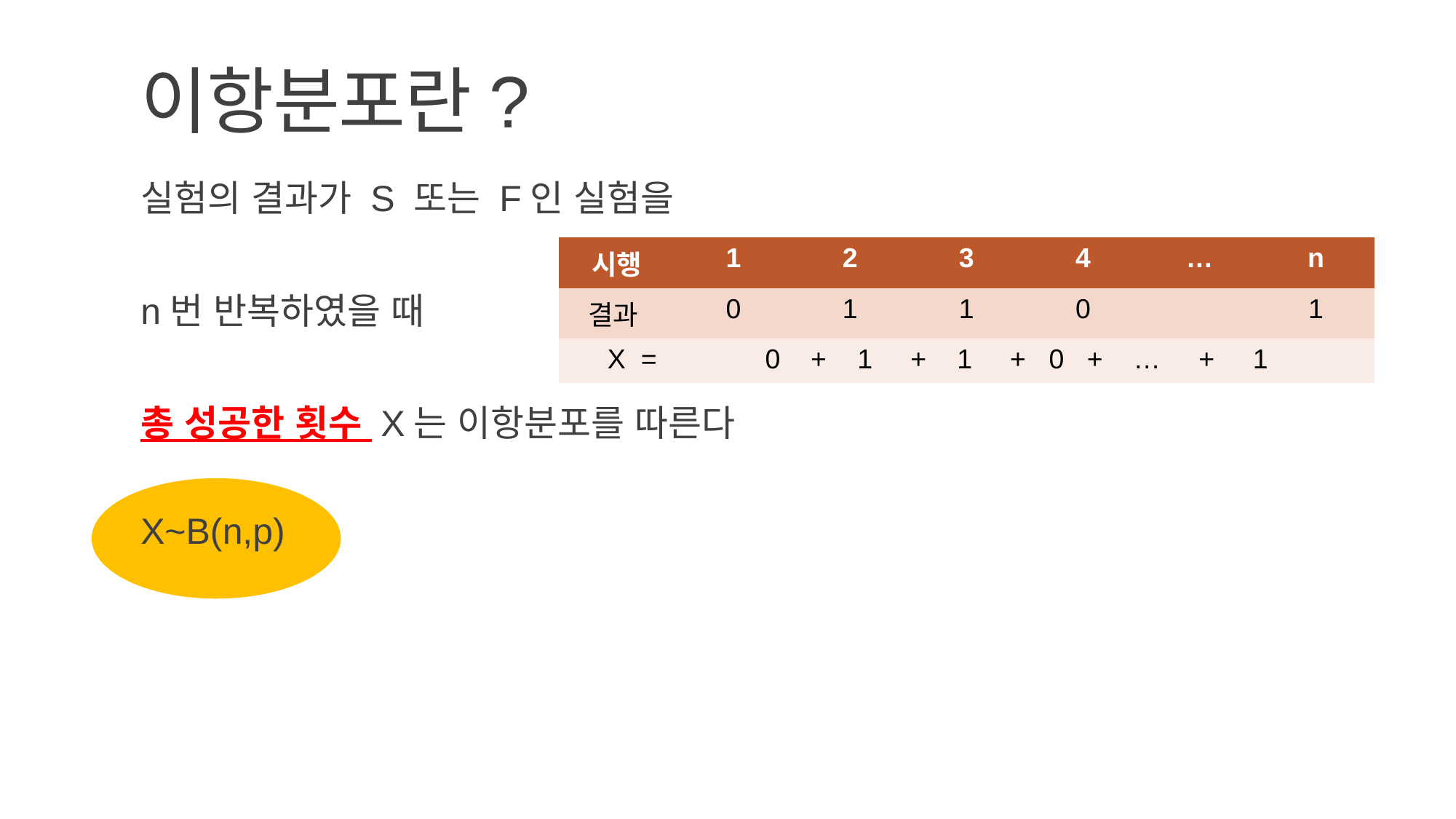

# 이항분포란?
실험의 결과가 S 또는 F인 실험을

n번 반복하였을 때

총 성공한 횟수 X는 이항분포를 따른다

X~B(n,p)
| 시행 | 1 | 2 | 3 | 4 | … | n |
| --- | --- | --- | --- | --- | --- | --- |
| 결과 | 0 | 1 | 1 | 0 |  | 1 |
| X = | 0 + 1 + 1 + 0 + … + 1 |  |  |  |  |  |